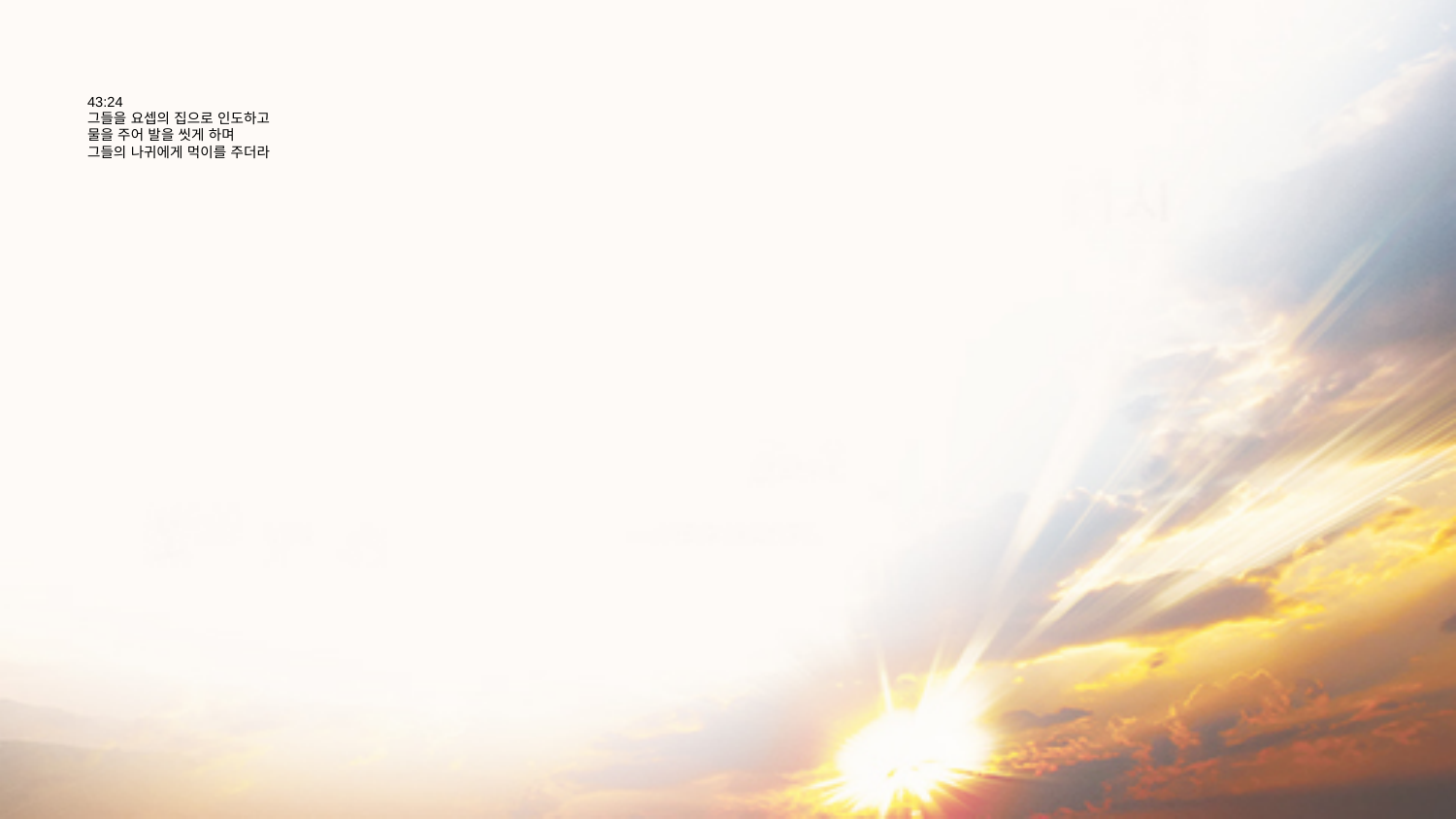

# 43:24 그들을 요셉의 집으로 인도하고 물을 주어 발을 씻게 하며 그들의 나귀에게 먹이를 주더라